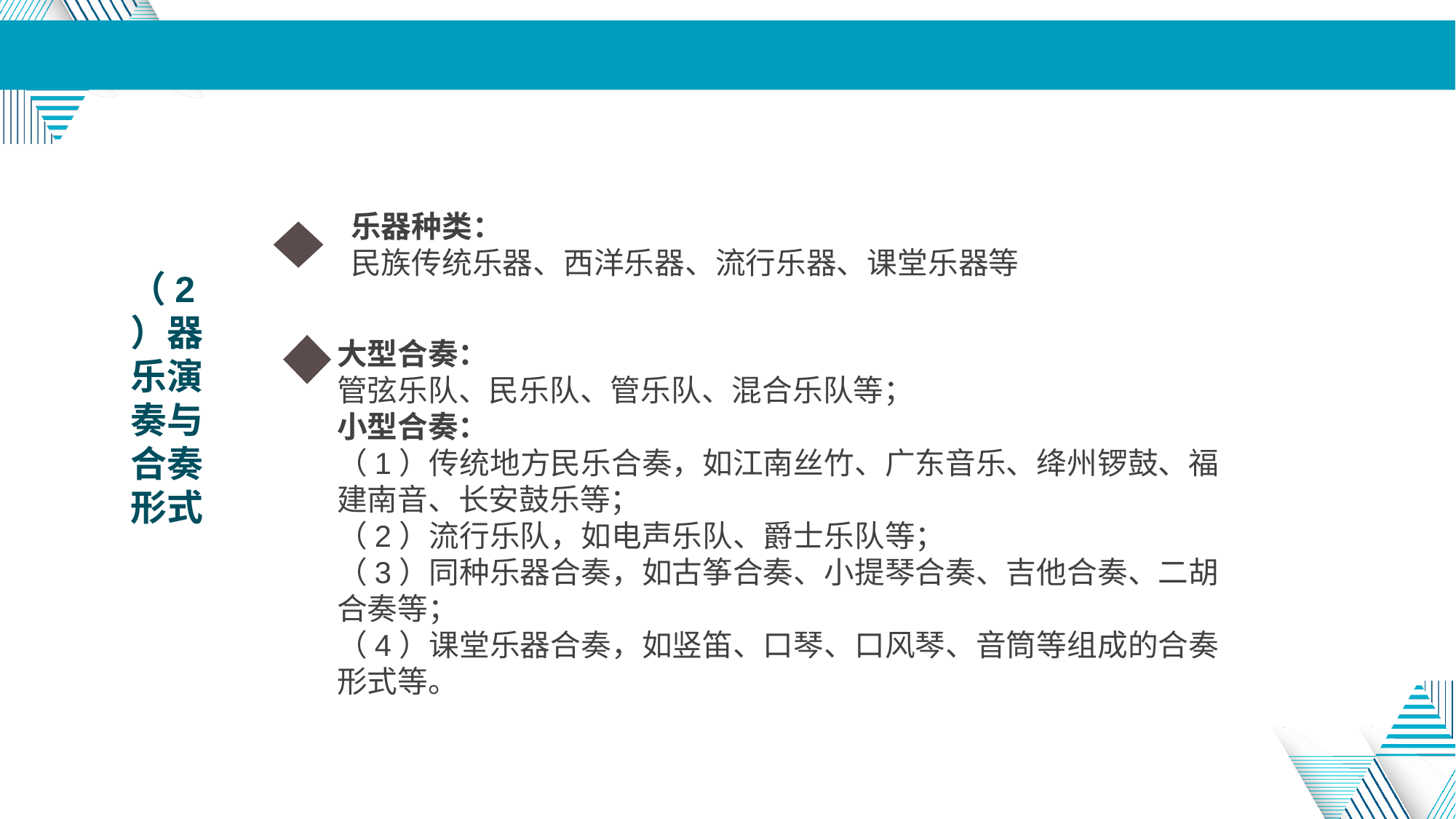

乐器种类：
民族传统乐器、西洋乐器、流行乐器、课堂乐器等

（2）器乐演奏与
合奏形式
大型合奏：
管弦乐队、民乐队、管乐队、混合乐队等；
小型合奏：
（1）传统地方民乐合奏，如江南丝竹、广东音乐、绛州锣鼓、福建南音、长安鼓乐等；
（2）流行乐队，如电声乐队、爵士乐队等；
（3）同种乐器合奏，如古筝合奏、小提琴合奏、吉他合奏、二胡合奏等；
（4）课堂乐器合奏，如竖笛、口琴、口风琴、音筒等组成的合奏形式等。